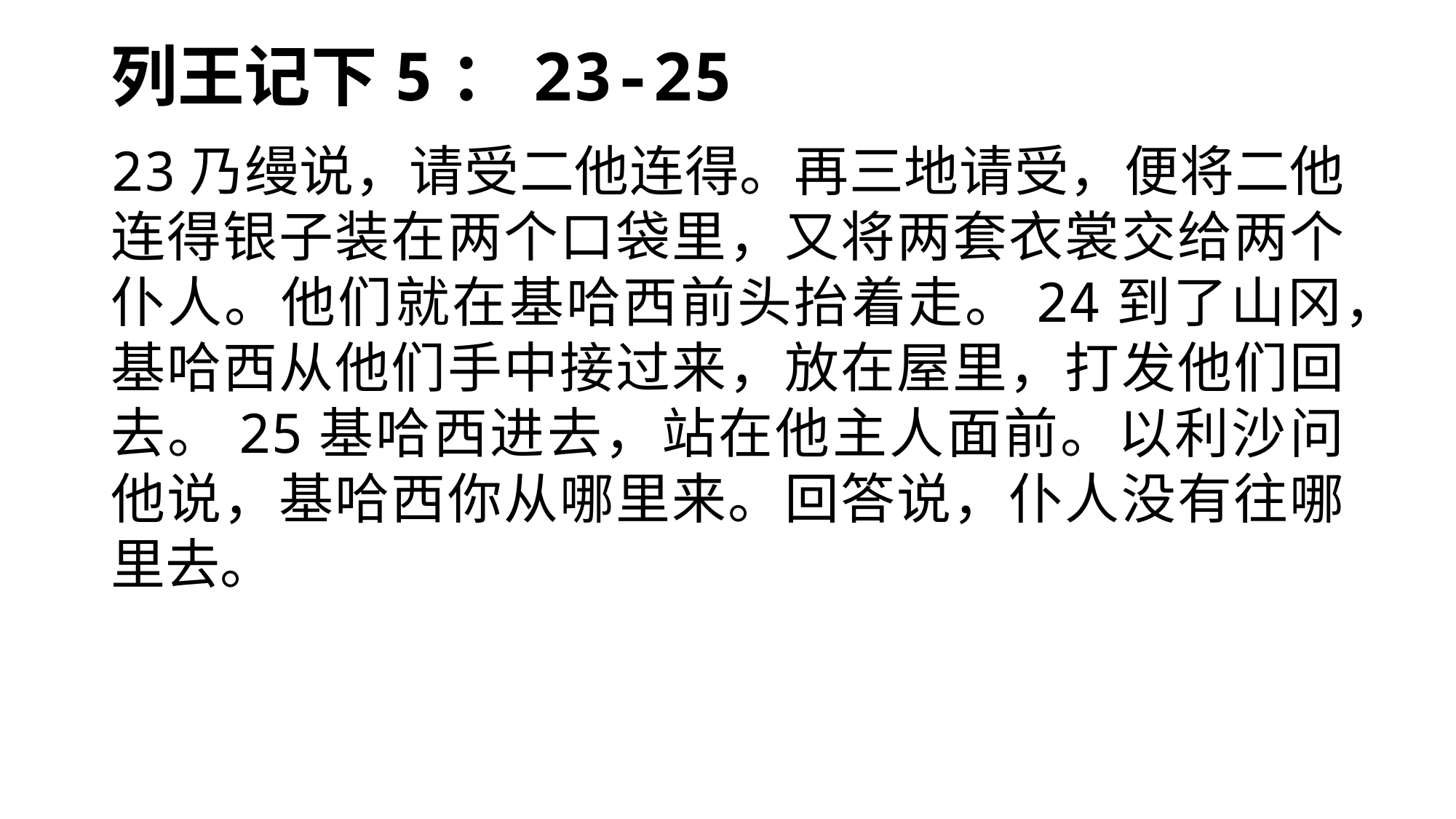

# 列王记下5：23-25
23乃缦说，请受二他连得。再三地请受，便将二他连得银子装在两个口袋里，又将两套衣裳交给两个仆人。他们就在基哈西前头抬着走。24到了山冈，基哈西从他们手中接过来，放在屋里，打发他们回去。25基哈西进去，站在他主人面前。以利沙问他说，基哈西你从哪里来。回答说，仆人没有往哪里去。